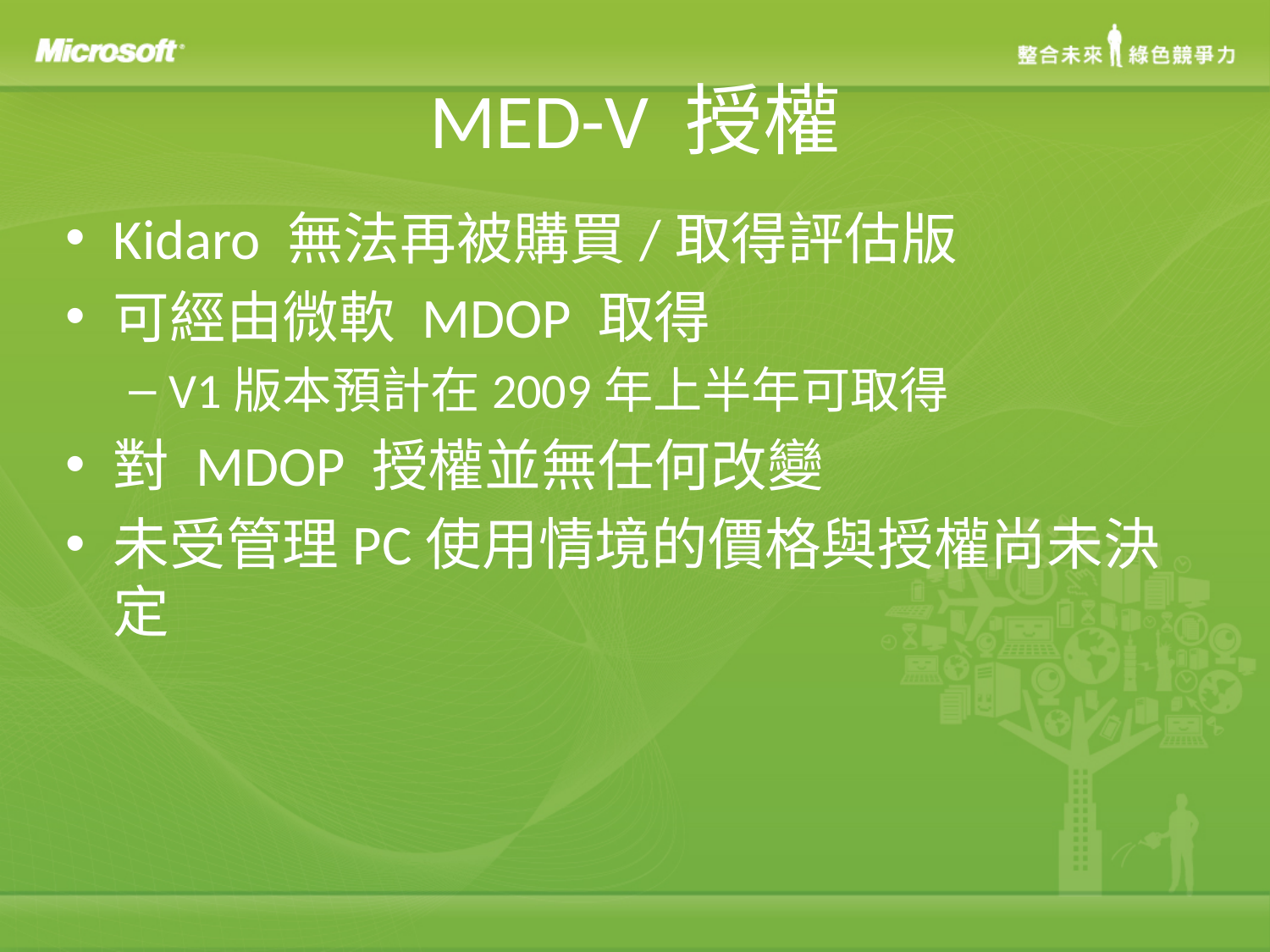

MED-V 授權
Kidaro 無法再被購買/取得評估版
可經由微軟 MDOP 取得
V1版本預計在2009年上半年可取得
對 MDOP 授權並無任何改變
未受管理PC使用情境的價格與授權尚未決定